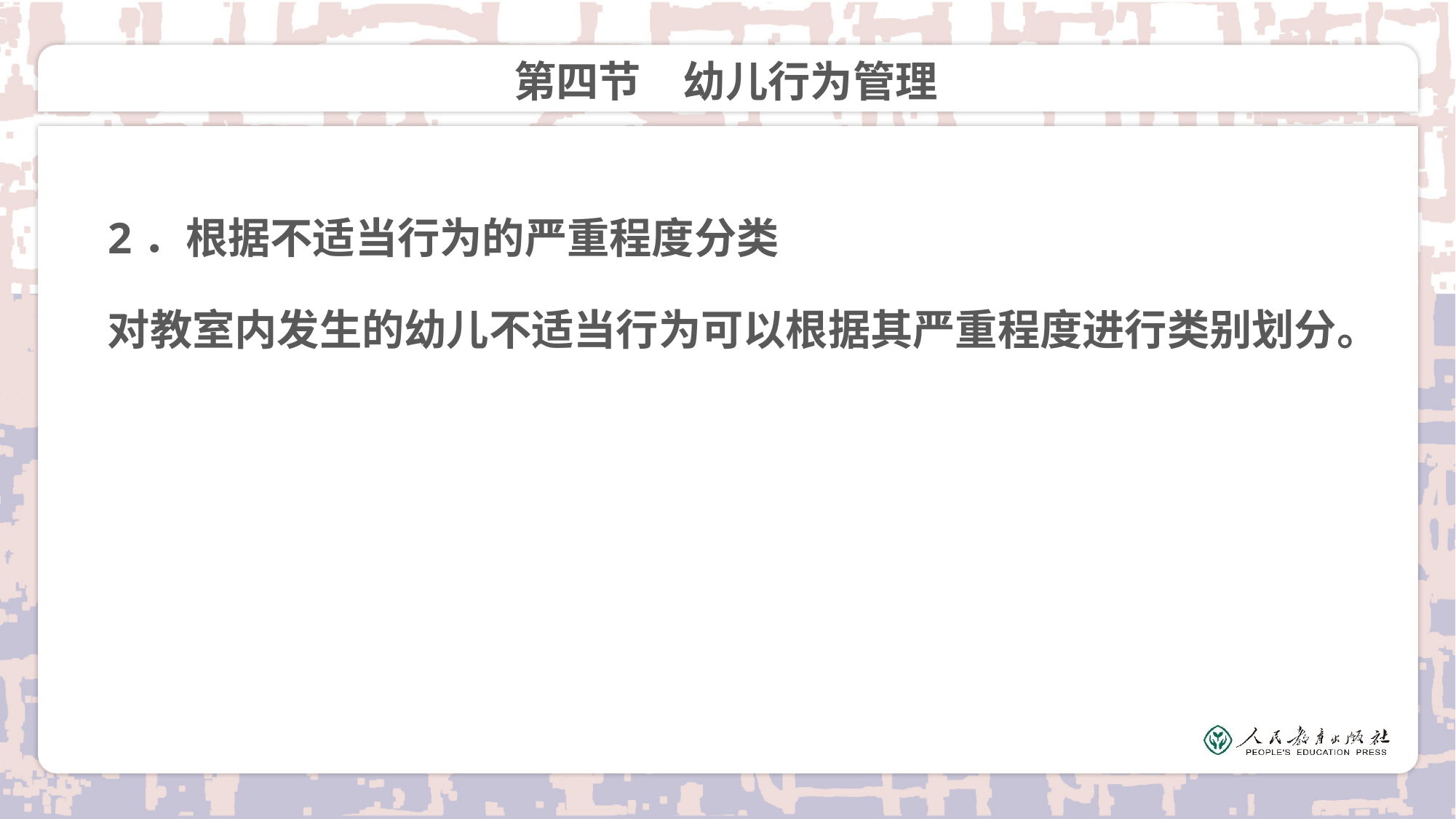

# 第四节　幼儿行为管理
2．根据不适当行为的严重程度分类
对教室内发生的幼儿不适当行为可以根据其严重程度进行类别划分。